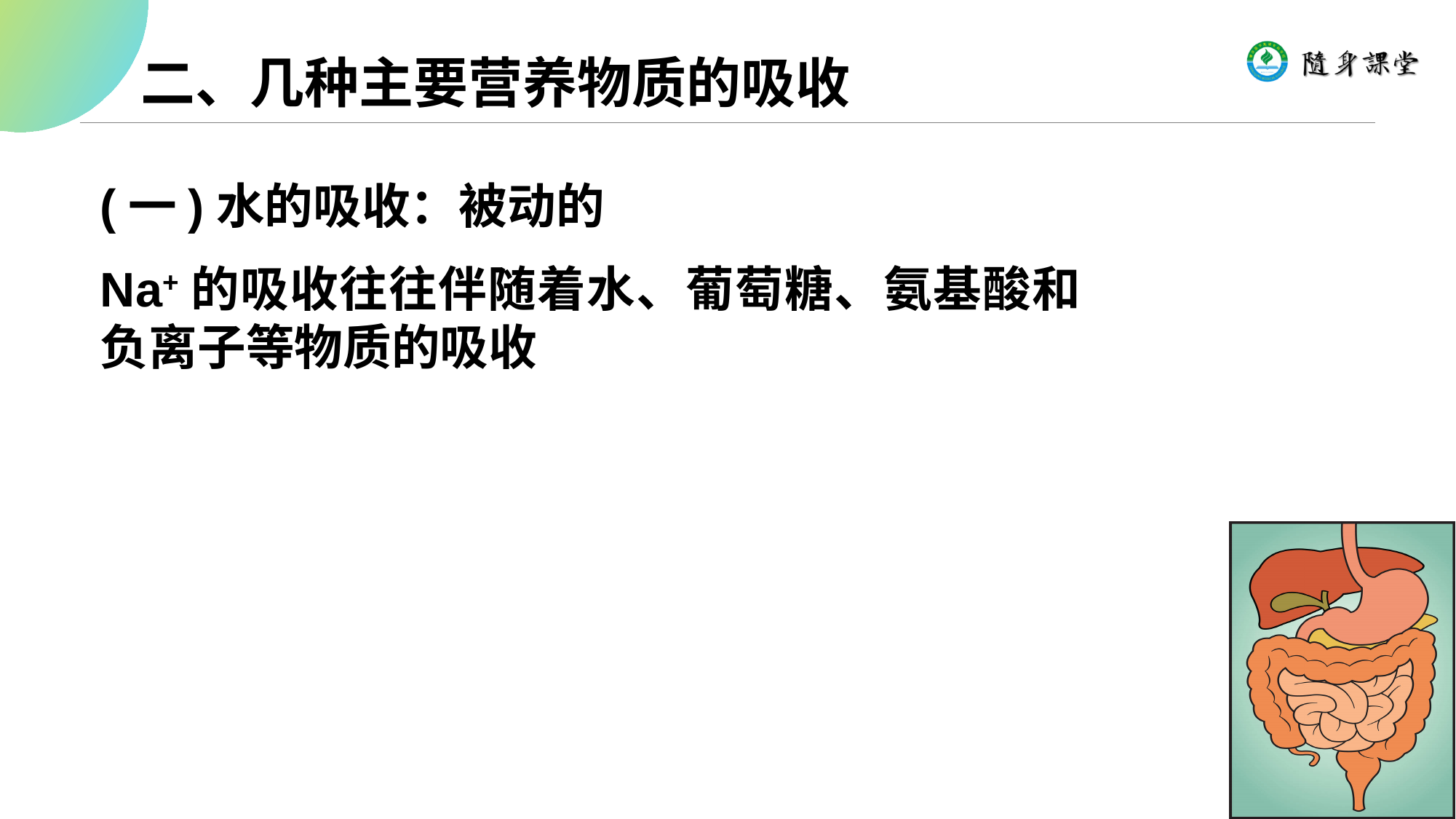

二、几种主要营养物质的吸收
(一)水的吸收：被动的
Na+的吸收往往伴随着水、葡萄糖、氨基酸和负离子等物质的吸收